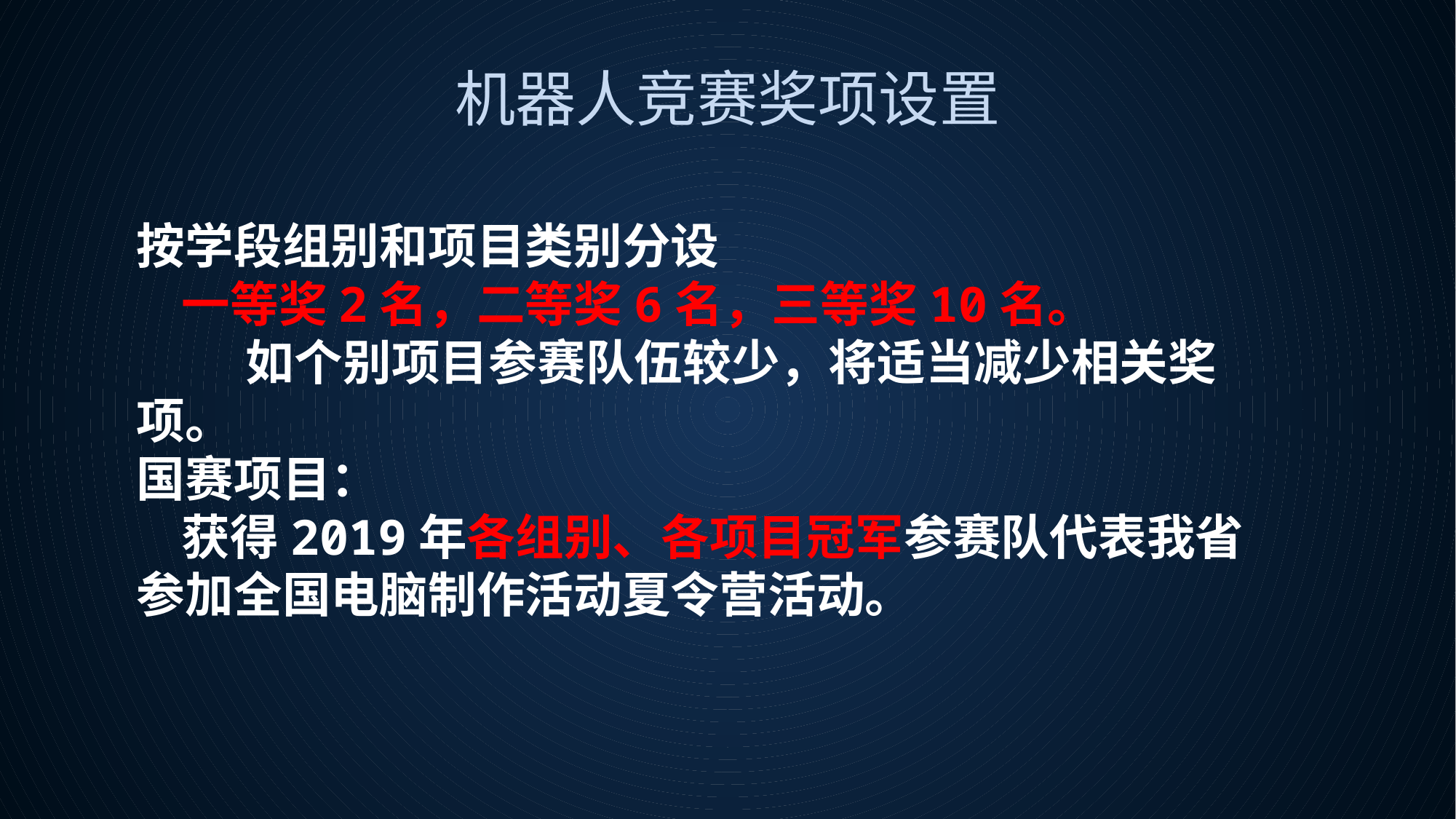

# 机器人竞赛奖项设置

按学段组别和项目类别分设
   一等奖2名，二等奖6名，三等奖10名。
	如个别项目参赛队伍较少，将适当减少相关奖项。
国赛项目：
   获得2019年各组别、各项目冠军参赛队代表我省参加全国电脑制作活动夏令营活动。